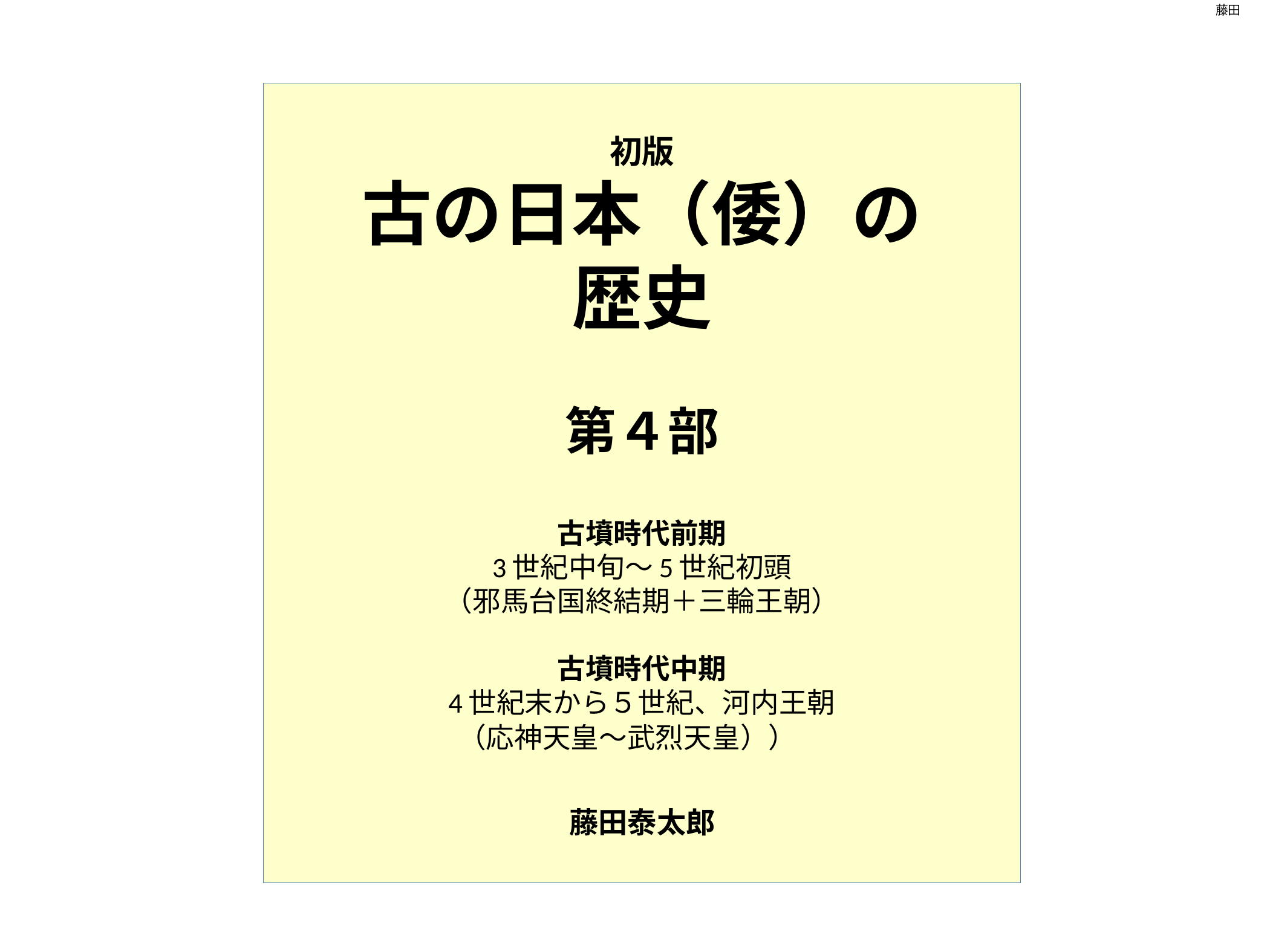

藤田
# 初版 古の日本（倭）の 歴史 第４部 古墳時代前期 3世紀中旬～5世紀初頭 （邪馬台国終結期＋三輪王朝） 古墳時代中期 4世紀末から５世紀、河内王朝 （応神天皇～武烈天皇））　 藤田泰太郎